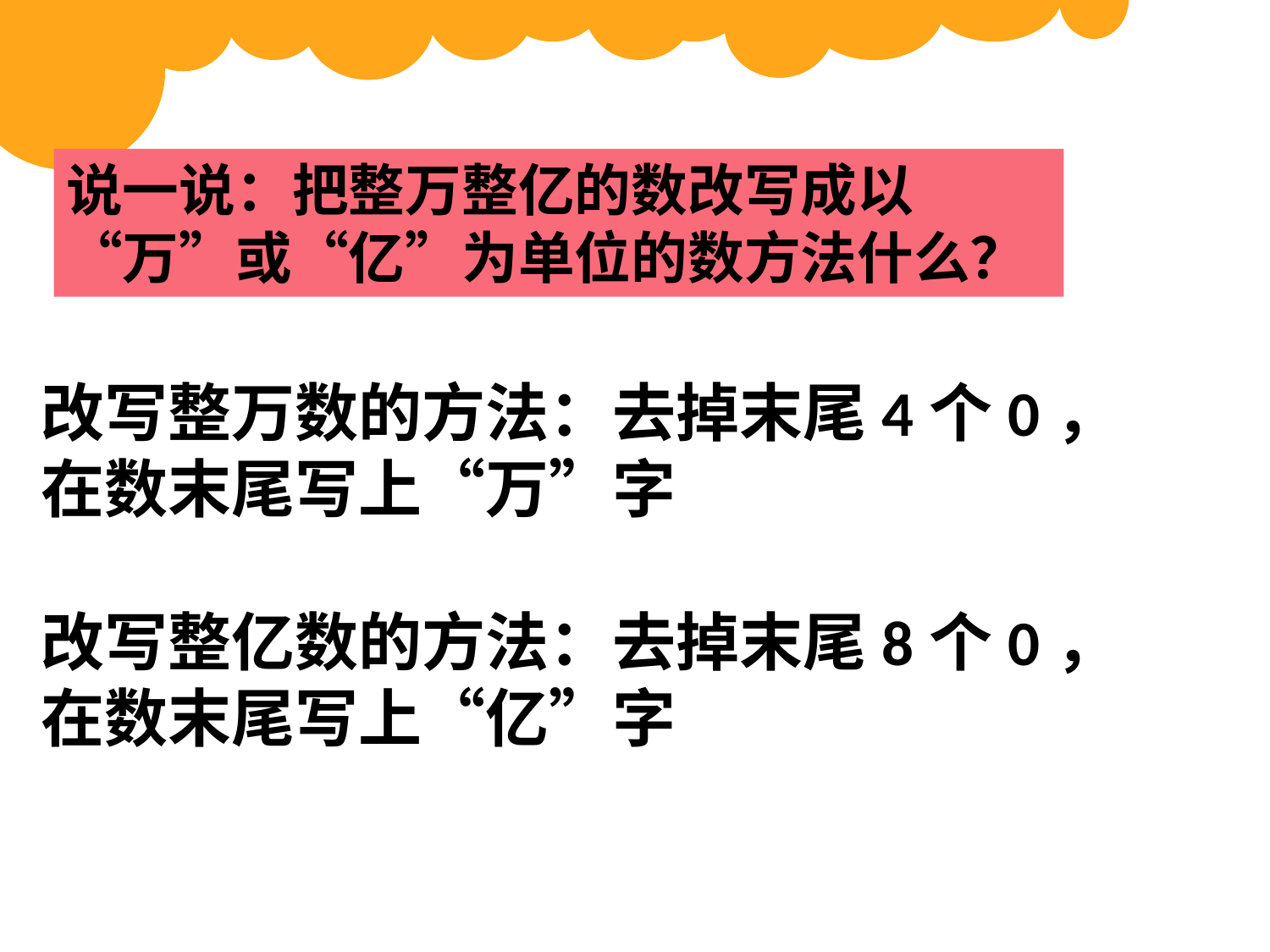

说一说：把整万整亿的数改写成以“万”或“亿”为单位的数方法什么？
绿色圃中小学教育网http://www.lspjy.com
绿色圃中小学教育网http://www.lspjy.com
改写整万数的方法：去掉末尾4个0，
在数末尾写上“万”字
改写整亿数的方法：去掉末尾8个0，
在数末尾写上“亿”字